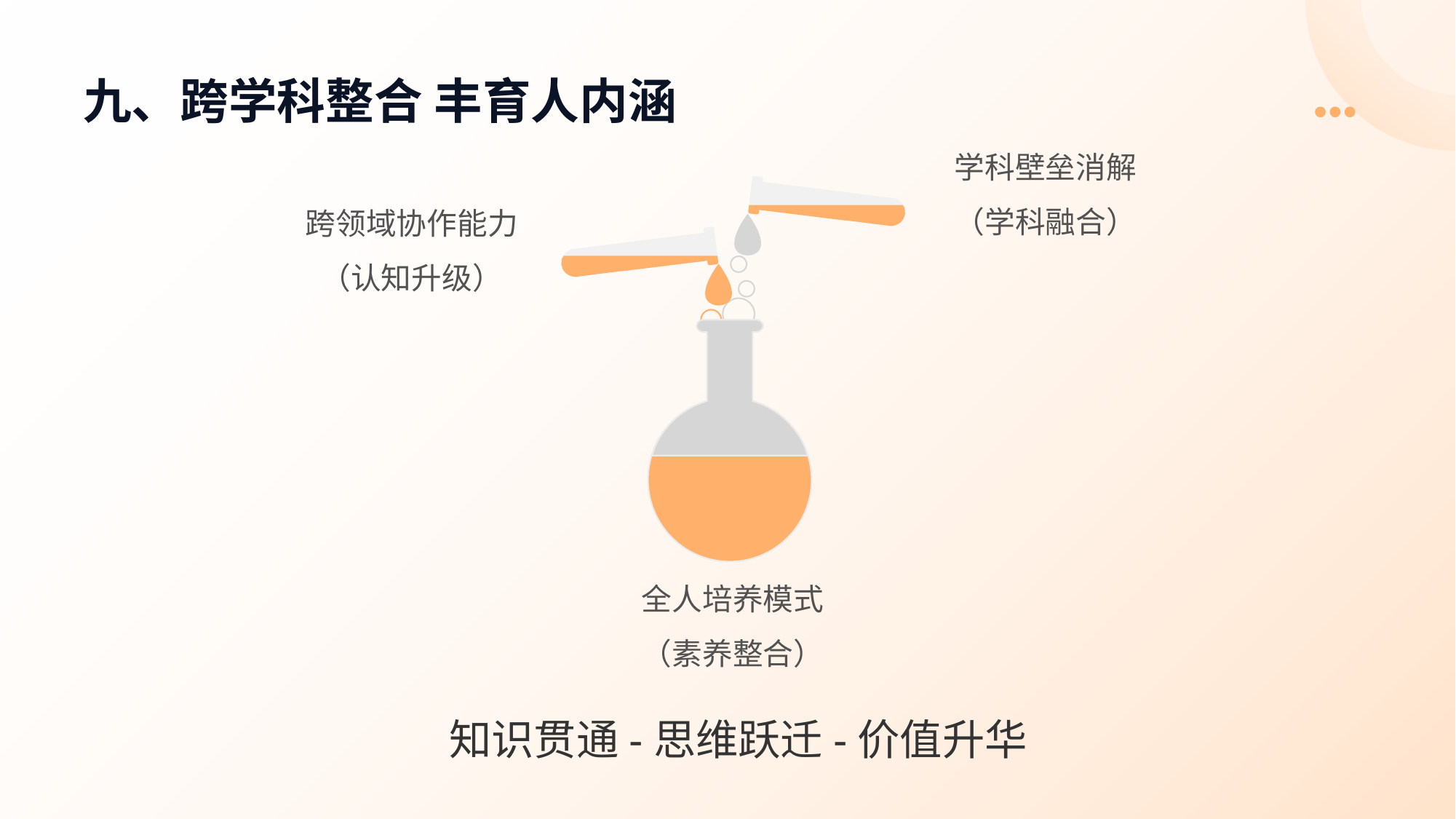

# 九、跨学科整合 丰育人内涵
学科壁垒消解（学科融合）

跨领域协作能力（认知升级）

全人培养模式（素养整合）
知识贯通-思维跃迁-价值升华